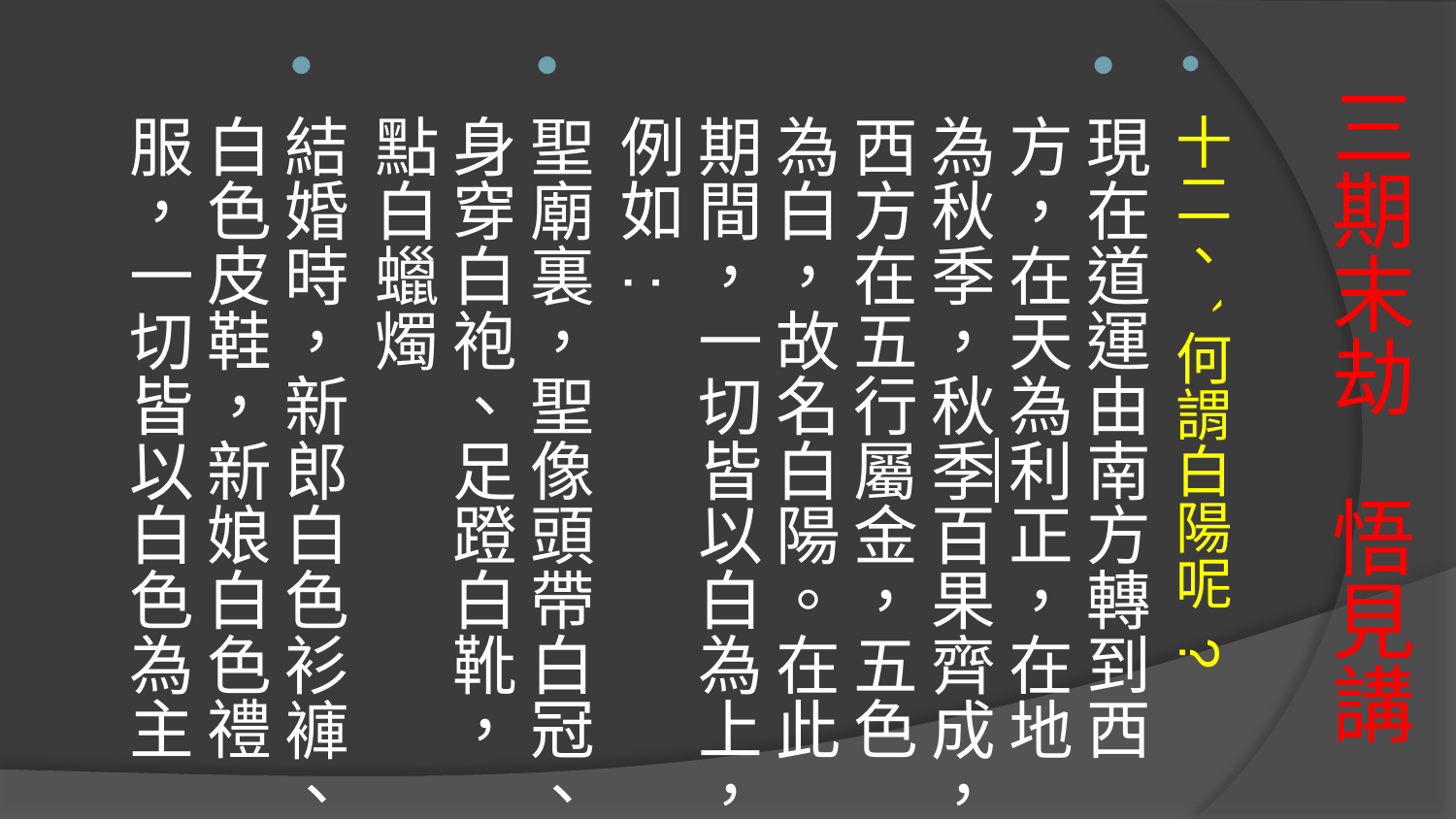

十二、`何謂白陽呢 ?
現在道運由南方轉到西方，在天為利正，在地為秋季，秋季百果齊成，西方在五行屬金，五色為白，故名白陽。在此期間，一切皆以白為上，例如 :
聖廟裏，聖像頭帶白冠、身穿白袍、足蹬白靴，點白蠟燭
結婚時，新郎白色衫褲、白色皮鞋，新娘白色禮服，一切皆以白色為主

# 三期末劫    悟見講